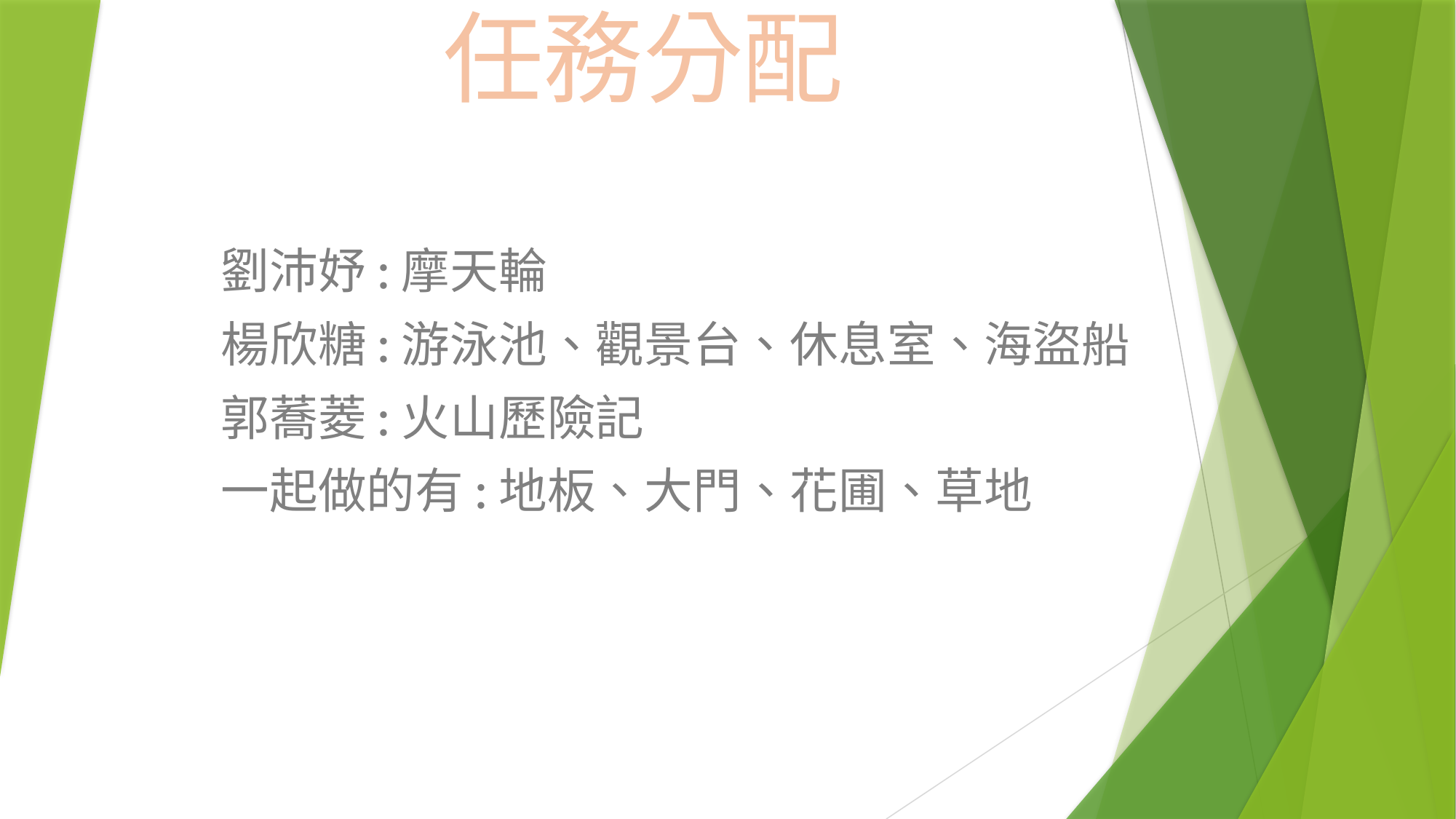

# 任務分配
劉沛妤:摩天輪
楊欣糖:游泳池、觀景台、休息室、海盜船
郭蕎菱:火山歷險記
一起做的有:地板、大門、花圃、草地